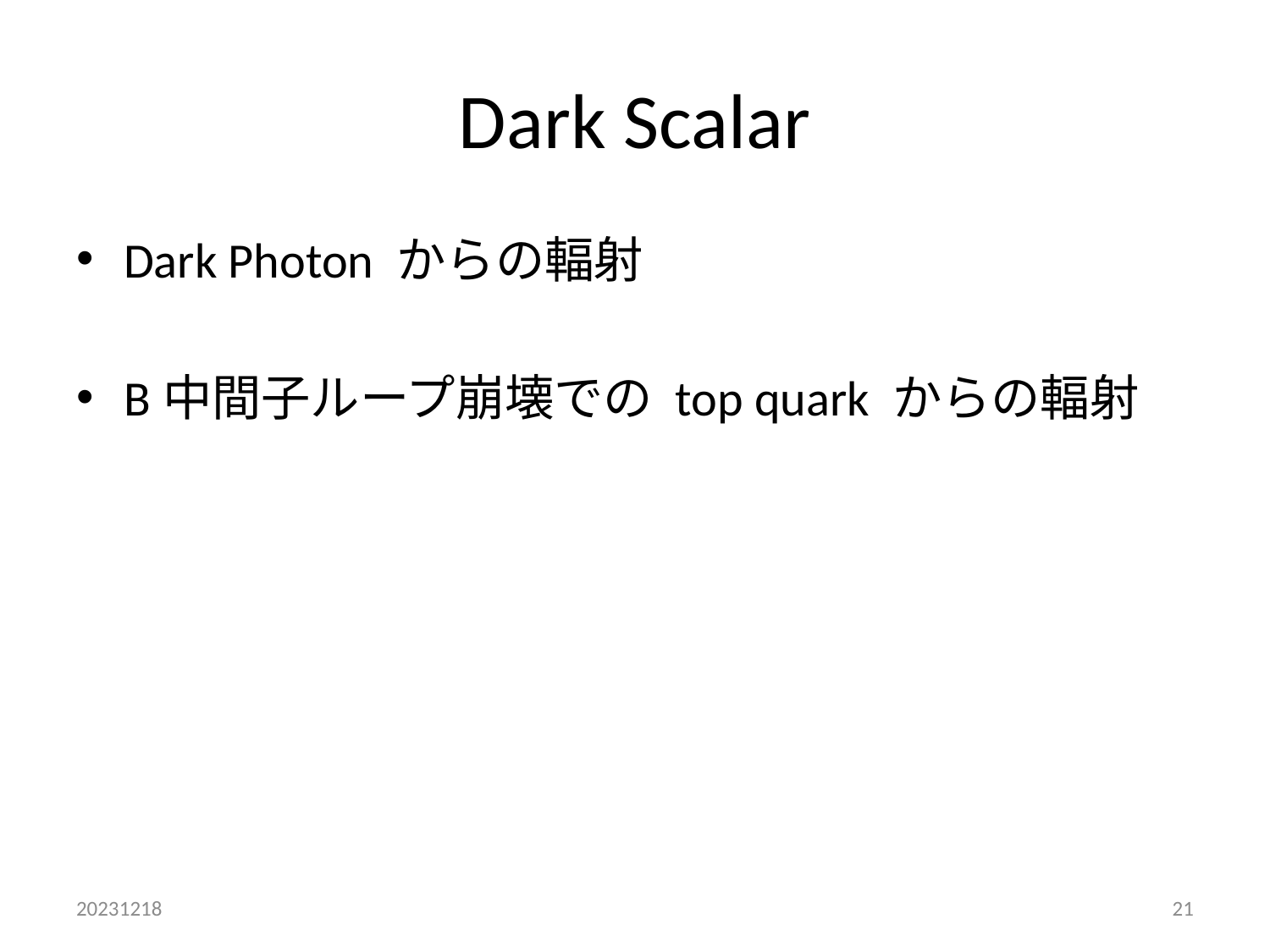

# Dark Scalar
Dark Photon からの輻射

B中間子ループ崩壊での top quark からの輻射
20231218
21